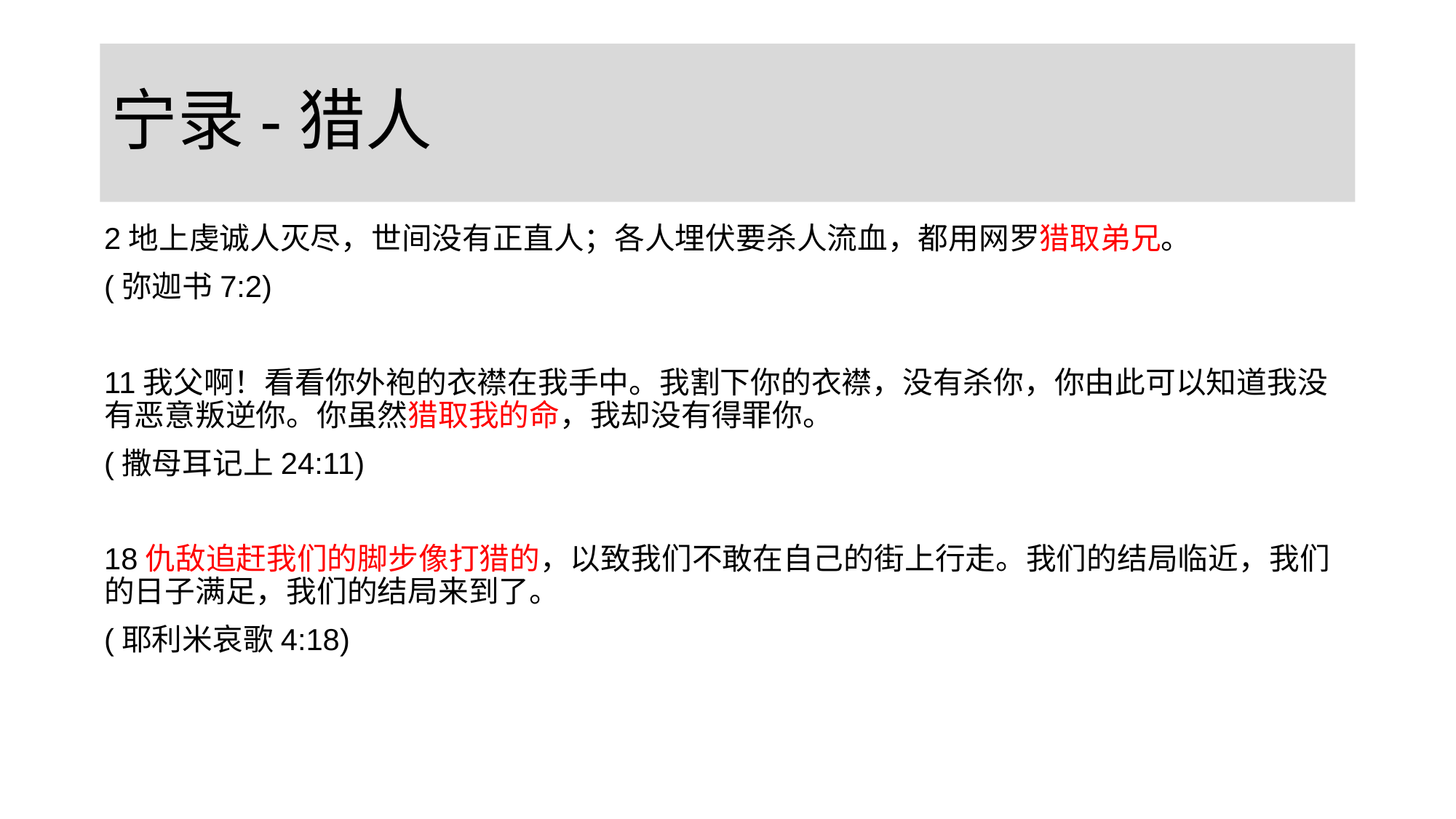

# 宁录-猎人
2地上虔诚人灭尽，世间没有正直人；各人埋伏要杀人流血，都用网罗猎取弟兄。
(弥迦书7:2)

11我父啊！看看你外袍的衣襟在我手中。我割下你的衣襟，没有杀你，你由此可以知道我没有恶意叛逆你。你虽然猎取我的命，我却没有得罪你。
(撒母耳记上24:11)

18仇敌追赶我们的脚步像打猎的，以致我们不敢在自己的街上行走。我们的结局临近，我们的日子满足，我们的结局来到了。
(耶利米哀歌4:18)